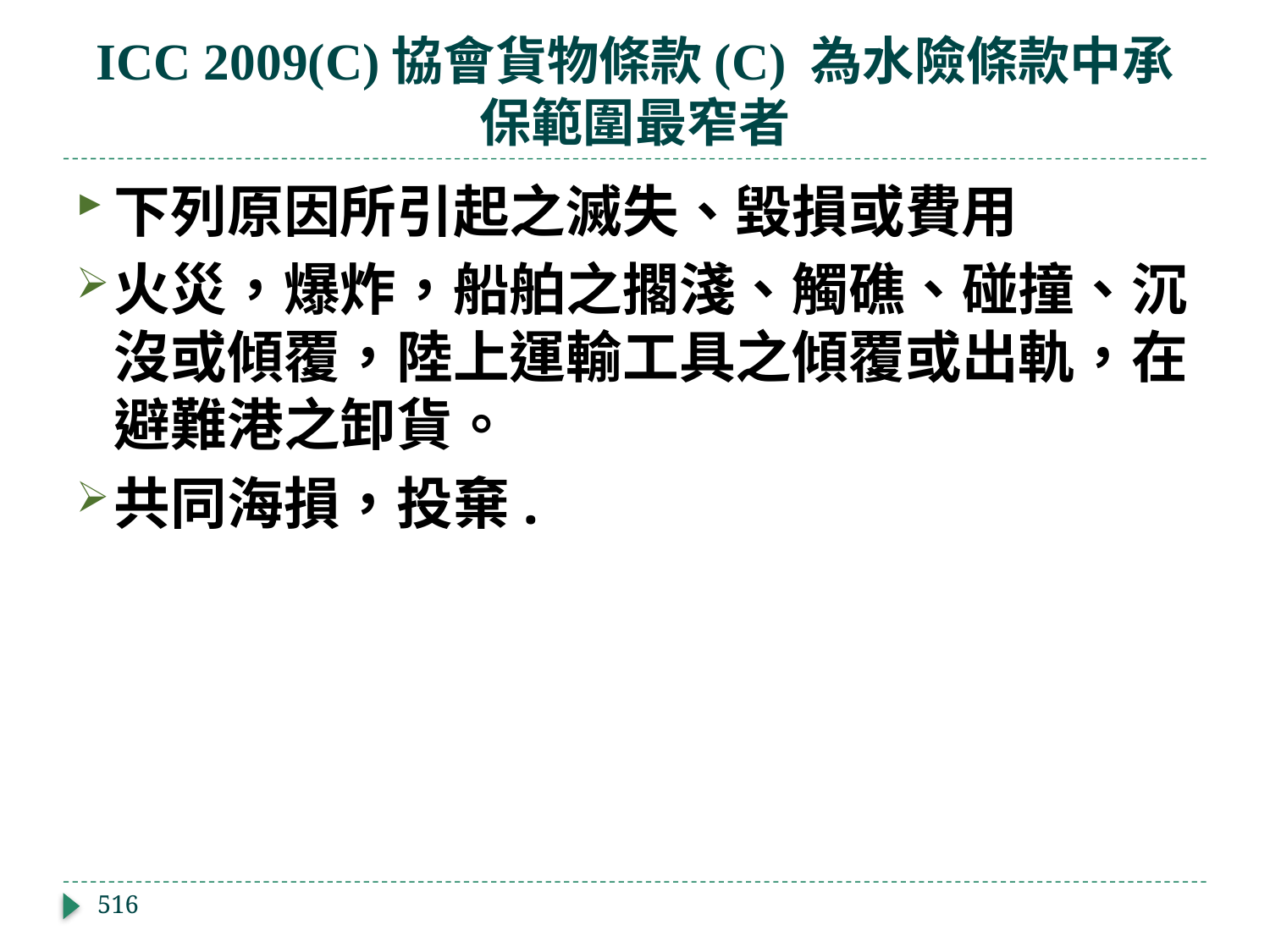

# ICC 2009(C)協會貨物條款(C) 為水險條款中承保範圍最窄者
下列原因所引起之滅失、毀損或費用
火災，爆炸，船舶之擱淺、觸礁、碰撞、沉沒或傾覆，陸上運輸工具之傾覆或出軌，在避難港之卸貨。
共同海損，投棄.
516